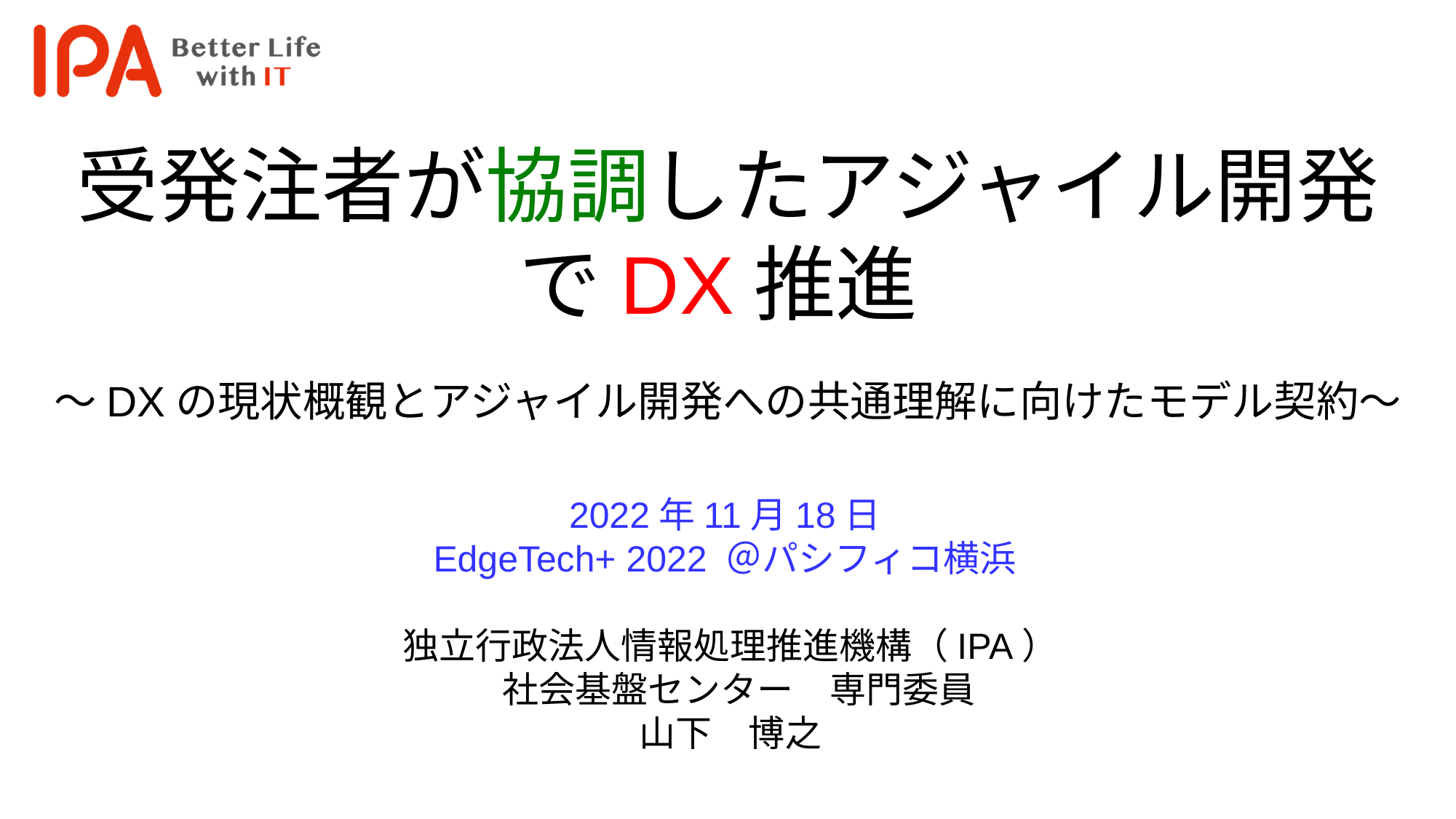

# 受発注者が協調したアジャイル開発 でDX推進 ～DXの現状概観とアジャイル開発への共通理解に向けたモデル契約～
2022年11月18日
EdgeTech+ 2022 ＠パシフィコ横浜
独立行政法人情報処理推進機構（IPA）
 社会基盤センター　専門委員
山下　博之